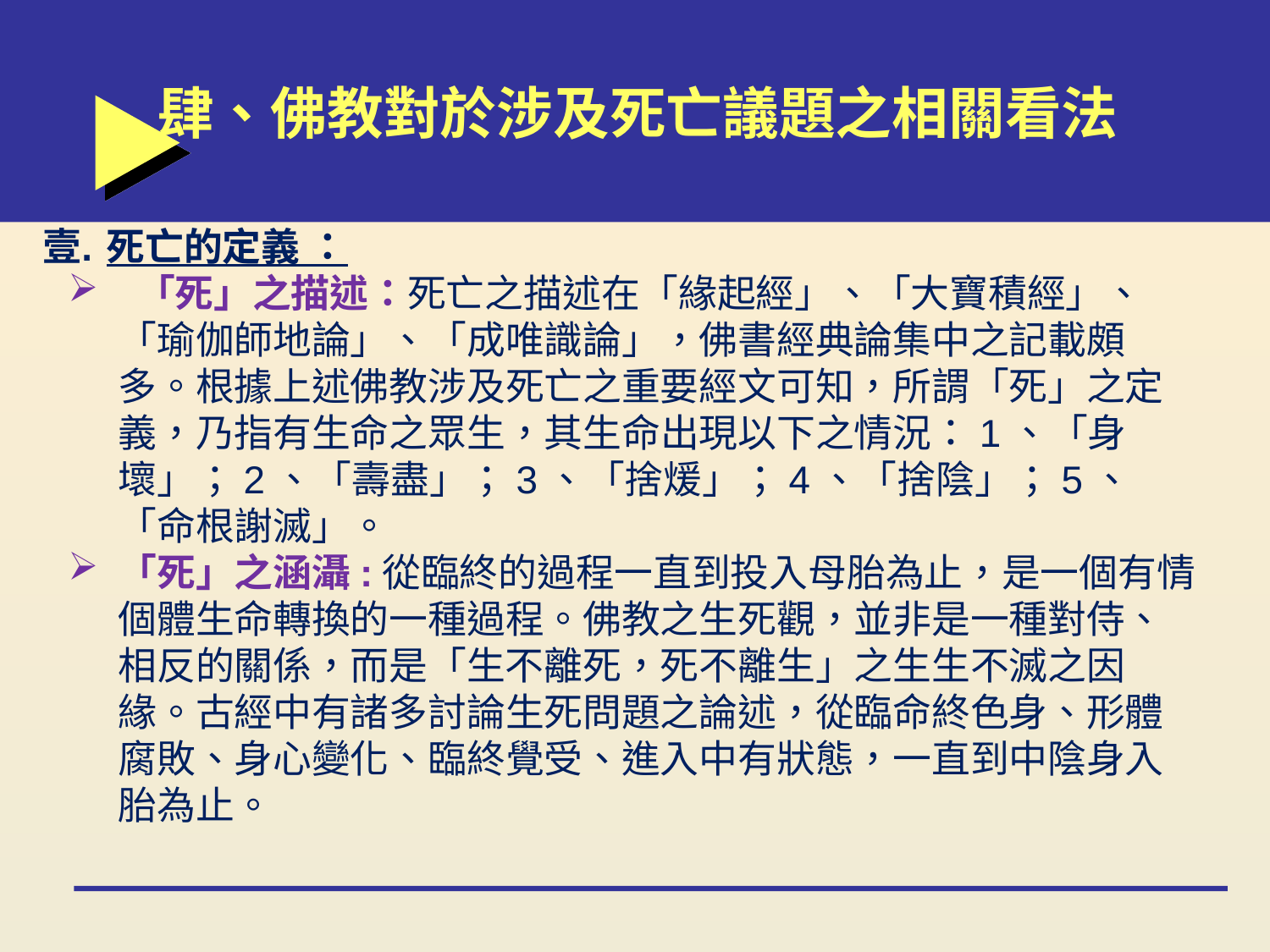

肆、佛教對於涉及死亡議題之相關看法
死亡的定義 ：
 「死」之描述：死亡之描述在「緣起經」、「大寶積經」、「瑜伽師地論」、「成唯識論」，佛書經典論集中之記載頗多。根據上述佛教涉及死亡之重要經文可知，所謂「死」之定義，乃指有生命之眾生，其生命出現以下之情況：1、「身壞」；2、「壽盡」；3、「捨煖」；4、「捨陰」；5、「命根謝滅」。
「死」之涵灄:從臨終的過程一直到投入母胎為止，是一個有情個體生命轉換的一種過程。佛教之生死觀，並非是一種對侍、相反的關係，而是「生不離死，死不離生」之生生不滅之因緣。古經中有諸多討論生死問題之論述，從臨命終色身、形體腐敗、身心變化、臨終覺受、進入中有狀態，一直到中陰身入胎為止。